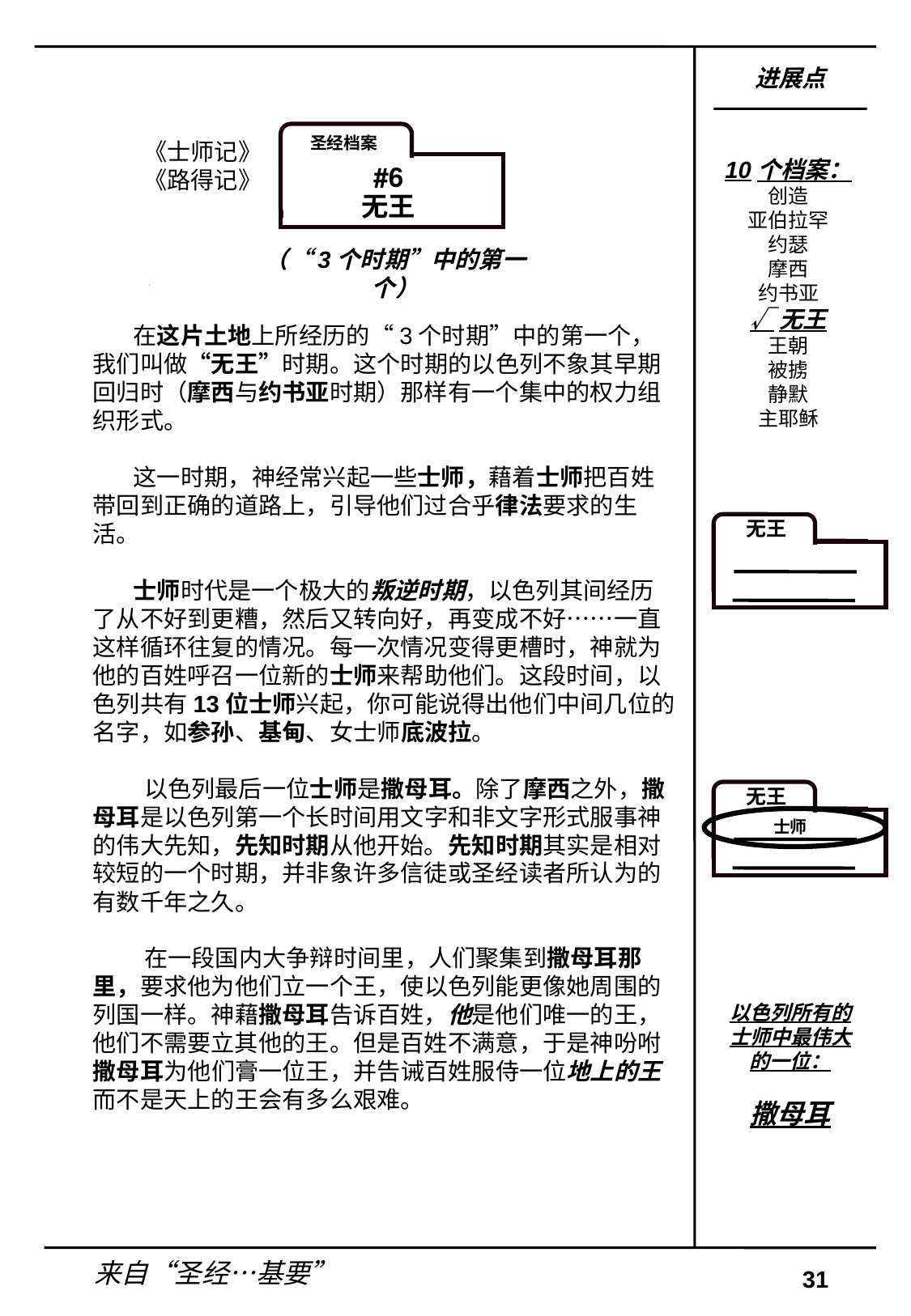

进展点

#6
无王
圣经档案
《士师记》
《路得记》

10个档案：
创造
亚伯拉罕
约瑟
摩西
约书亚
√无王
王朝
被掳
静默
主耶稣

在这片土地上所经历的“3个时期”中的第一个，我们叫做“无王”时期。这个时期的以色列不象其早期回归时（摩西与约书亚时期）那样有一个集中的权力组织形式。

这一时期，神经常兴起一些士师，藉着士师把百姓带回到正确的道路上，引导他们过合乎律法要求的生活。

士师时代是一个极大的叛逆时期，以色列其间经历了从不好到更糟，然后又转向好，再变成不好……一直这样循环往复的情况。每一次情况变得更槽时，神就为他的百姓呼召一位新的士师来帮助他们。这段时间，以色列共有13位士师兴起，你可能说得出他们中间几位的名字，如参孙、基甸、女士师底波拉。

 以色列最后一位士师是撒母耳。除了摩西之外，撒母耳是以色列第一个长时间用文字和非文字形式服事神的伟大先知，先知时期从他开始。先知时期其实是相对较短的一个时期，并非象许多信徒或圣经读者所认为的有数千年之久。

 在一段国内大争辩时间里，人们聚集到撒母耳那里，要求他为他们立一个王，使以色列能更像她周围的列国一样。神藉撒母耳告诉百姓，他是他们唯一的王，他们不需要立其他的王。但是百姓不满意，于是神吩咐撒母耳为他们膏一位王，并告诫百姓服侍一位地上的王而不是天上的王会有多么艰难。

（“3个时期”中的第一个）

无王

无王

       士师

以色列所有的士师中最伟大的一位：

撒母耳

来自“圣经…基要”
31